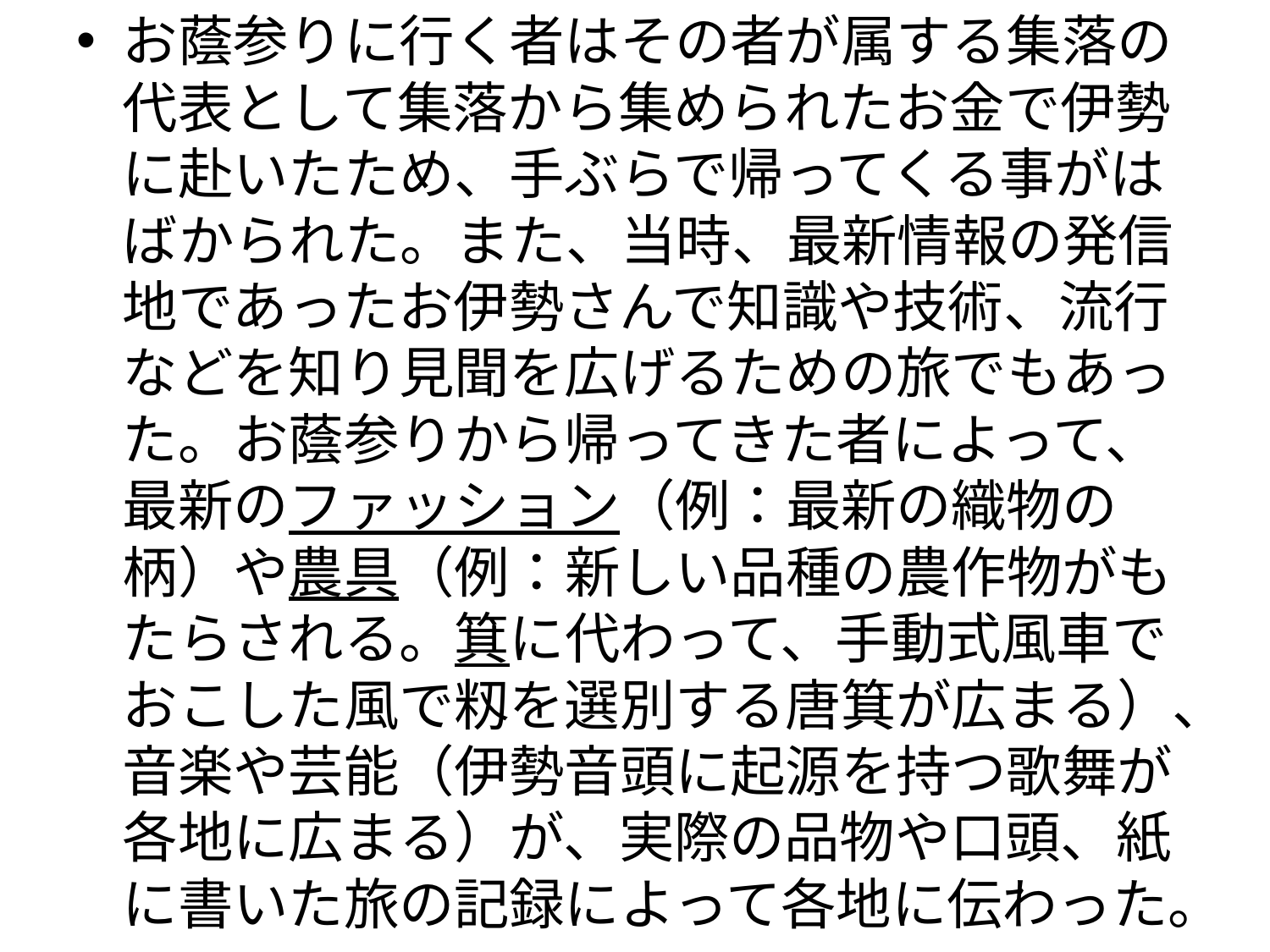

お蔭参りに行く者はその者が属する集落の代表として集落から集められたお金で伊勢に赴いたため、手ぶらで帰ってくる事がはばかられた。また、当時、最新情報の発信地であったお伊勢さんで知識や技術、流行などを知り見聞を広げるための旅でもあった。お蔭参りから帰ってきた者によって、最新のファッション（例：最新の織物の柄）や農具（例：新しい品種の農作物がもたらされる。箕に代わって、手動式風車でおこした風で籾を選別する唐箕が広まる）、音楽や芸能（伊勢音頭に起源を持つ歌舞が各地に広まる）が、実際の品物や口頭、紙に書いた旅の記録によって各地に伝わった。